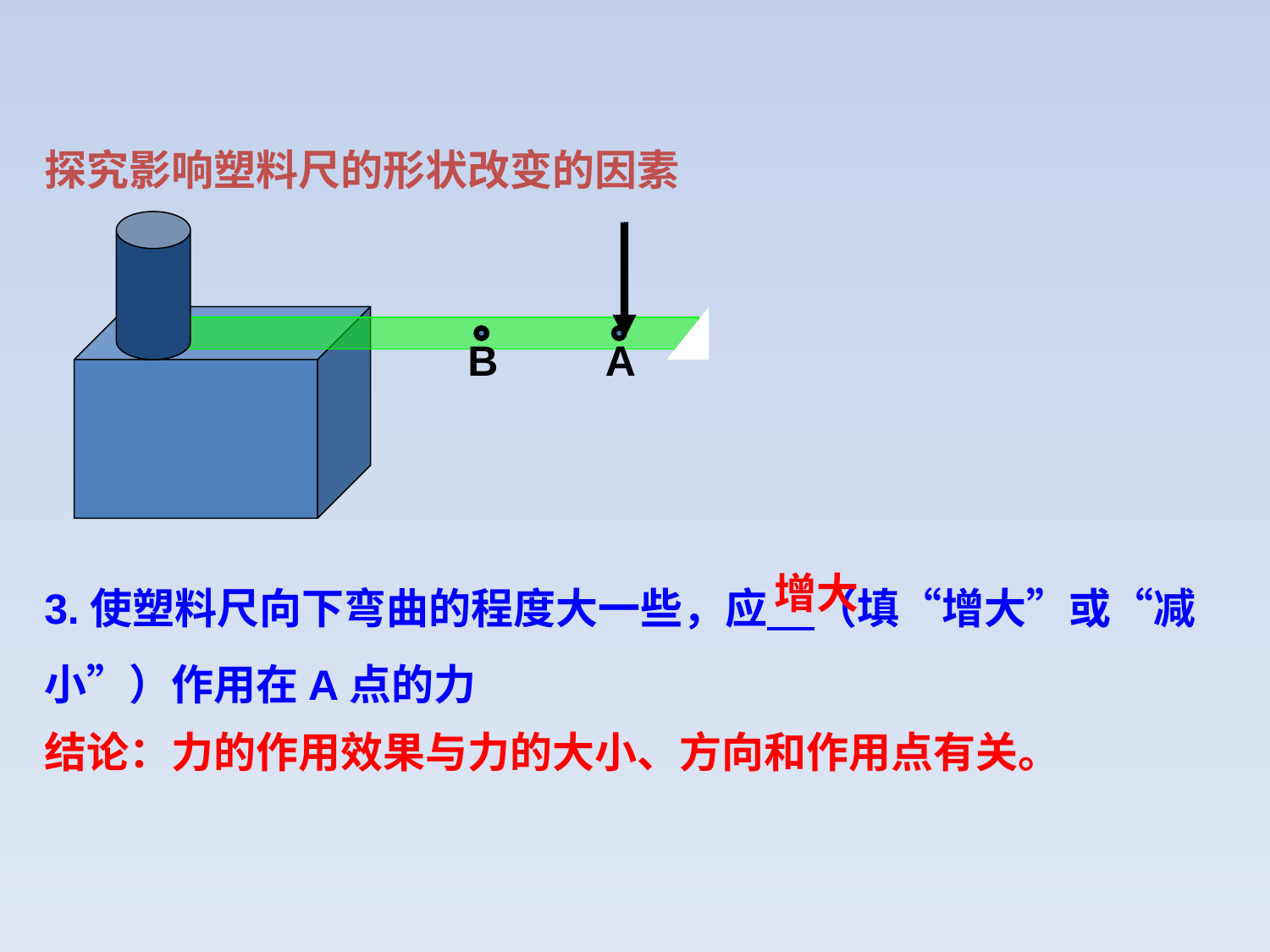

探究影响塑料尺的形状改变的因素

B

A

3.使塑料尺向下弯曲的程度大一些，应     （填“增大”或“减小”）作用在A点的力
增大
结论：力的作用效果与力的大小、方向和作用点有关。